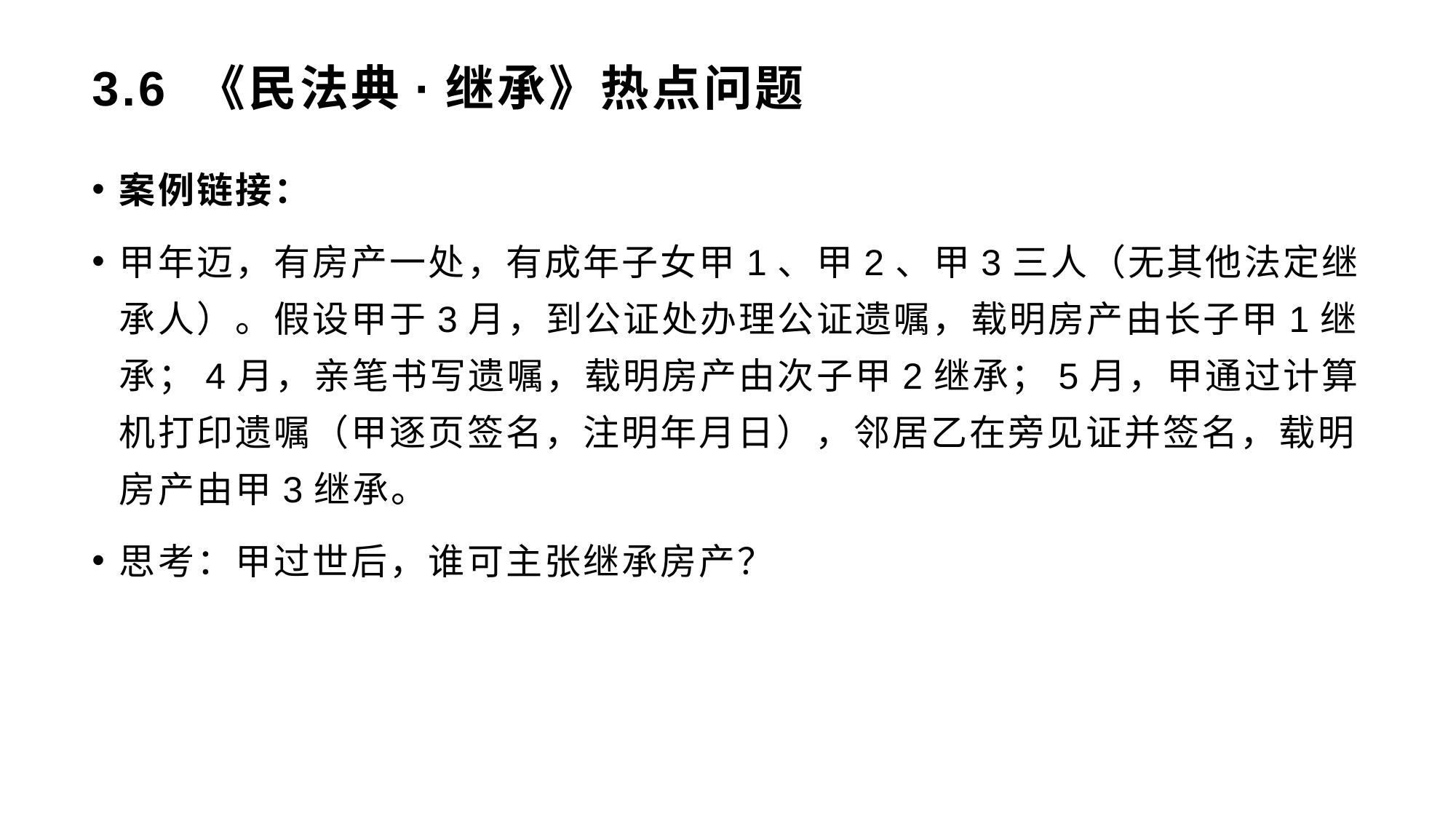

# 3.6 《民法典·继承》热点问题
案例链接：
甲年迈，有房产一处，有成年子女甲1、甲2、甲3三人（无其他法定继承人）。假设甲于3月，到公证处办理公证遗嘱，载明房产由长子甲1继承；4月，亲笔书写遗嘱，载明房产由次子甲2继承；5月，甲通过计算机打印遗嘱（甲逐页签名，注明年月日），邻居乙在旁见证并签名，载明房产由甲3继承。
思考：甲过世后，谁可主张继承房产？